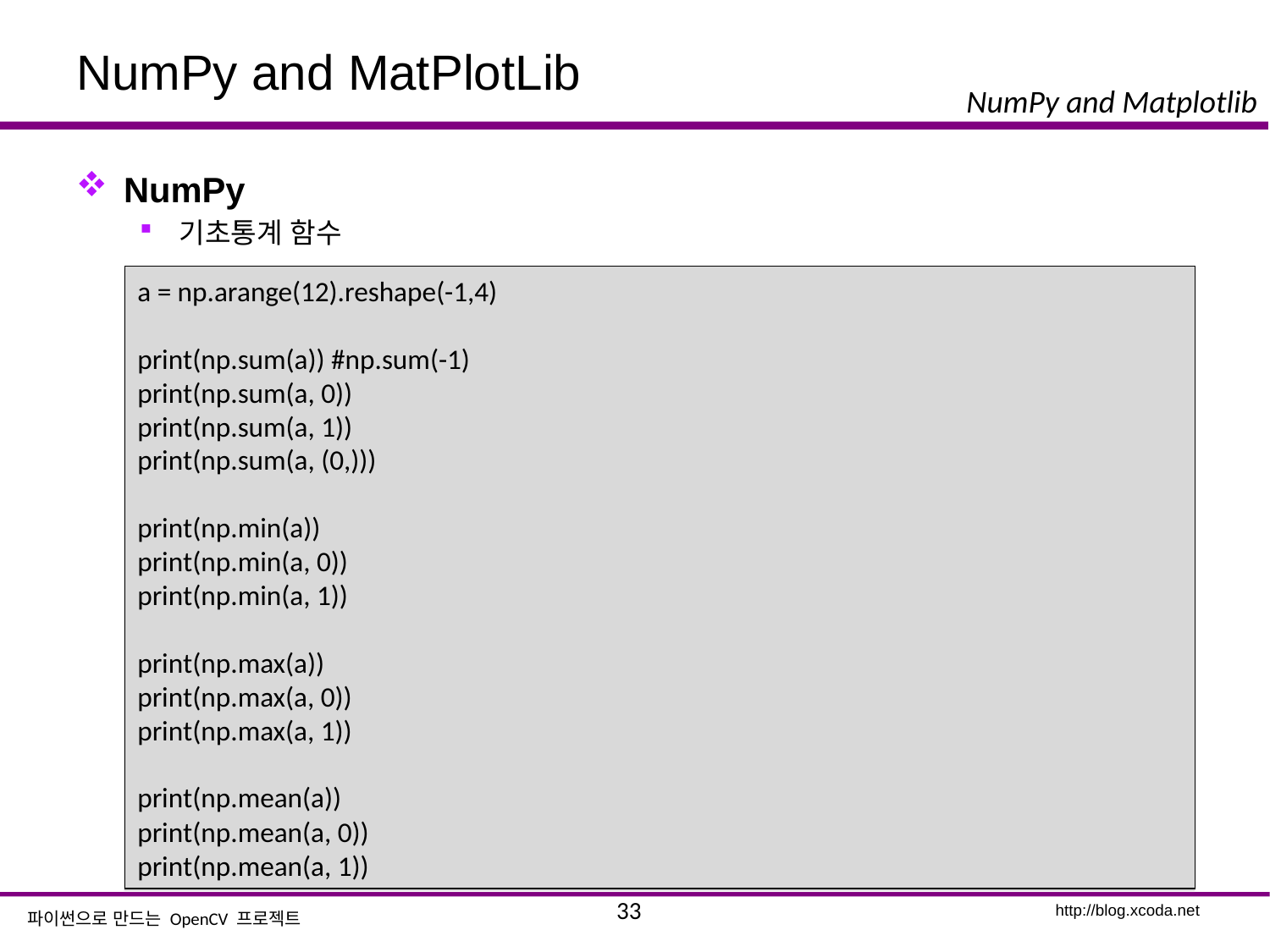

# NumPy and MatPlotLib
NumPy
기초통계 함수

a = np.arange(12).reshape(-1,4)

print(np.sum(a)) #np.sum(-1)
print(np.sum(a, 0))
print(np.sum(a, 1))
print(np.sum(a, (0,)))

print(np.min(a))
print(np.min(a, 0))
print(np.min(a, 1))

print(np.max(a))
print(np.max(a, 0))
print(np.max(a, 1))

print(np.mean(a))
print(np.mean(a, 0))
print(np.mean(a, 1))